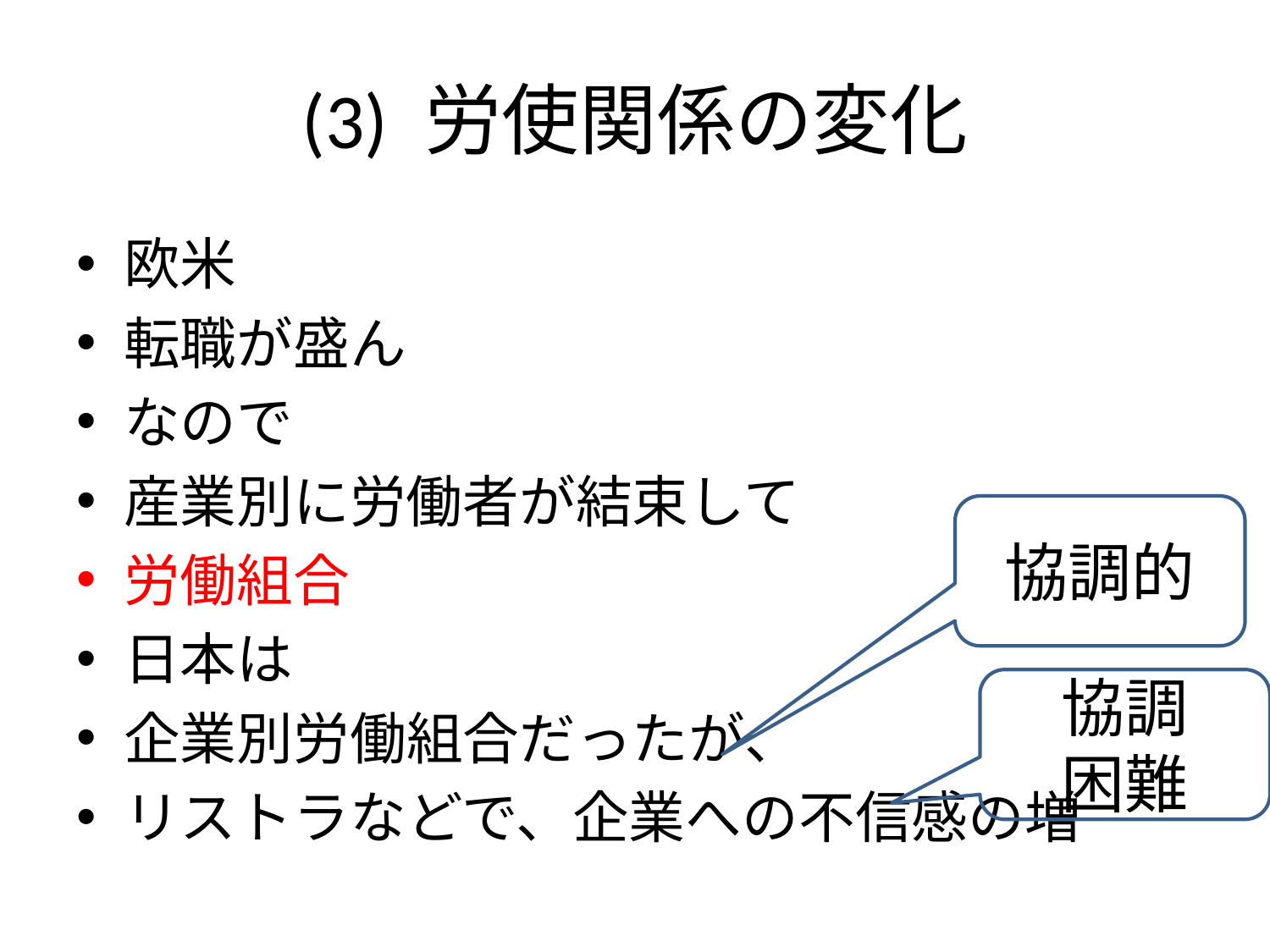

# (3) 労使関係の変化
欧米
転職が盛ん
なので
産業別に労働者が結束して
労働組合
日本は
企業別労働組合だったが、
リストラなどで、企業への不信感の増
協調的
協調
困難